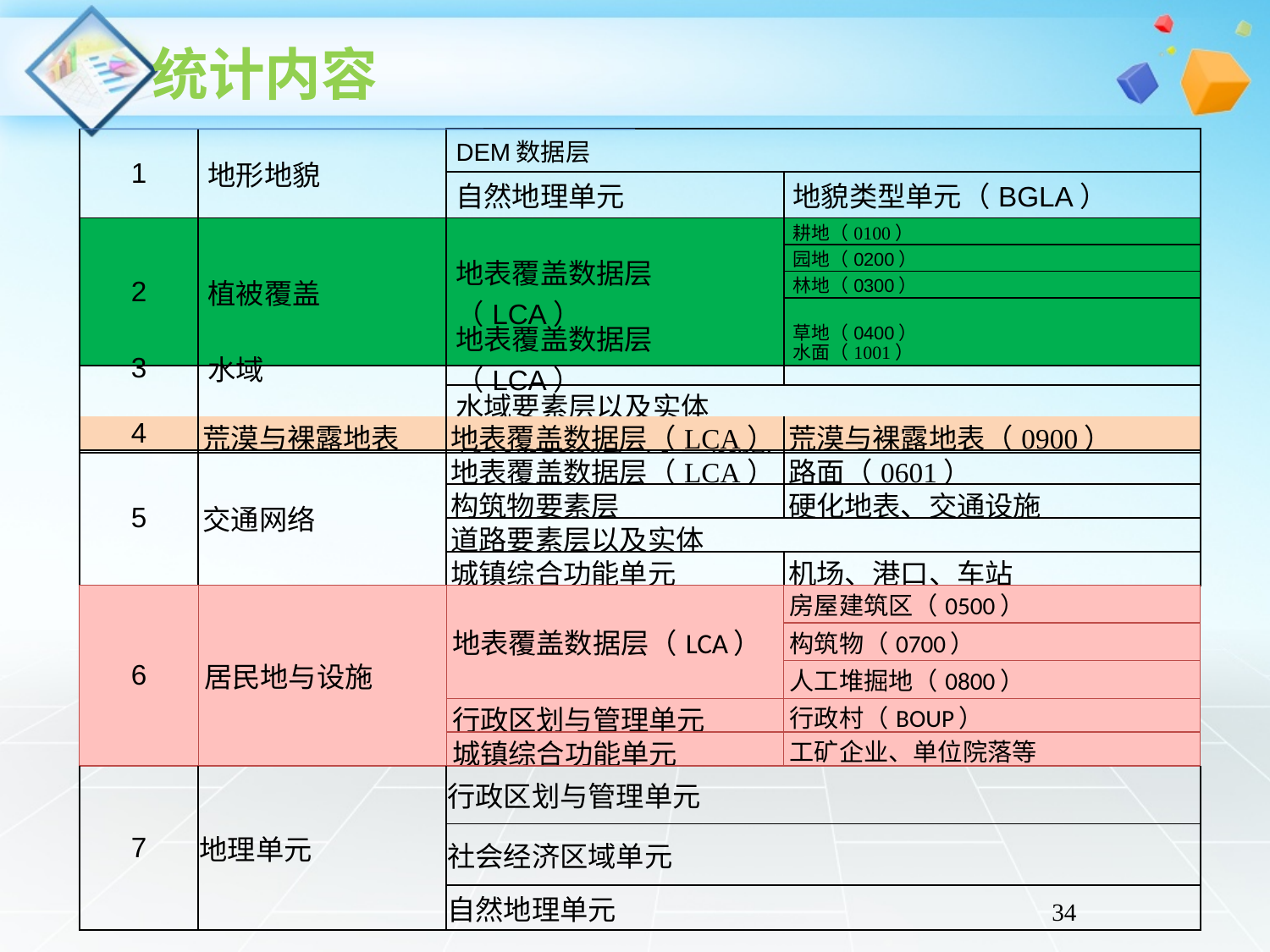

| 1 | 地形地貌 | DEM数据层 |  |
| --- | --- | --- | --- |
|  |  | 自然地理单元 | 地貌类型单元（BGLA） |
| 2 | 植被覆盖 | 地表覆盖数据层（LCA） | 耕地（0100） |
| --- | --- | --- | --- |
|  |  |  | 园地（0200） |
|  |  |  | 林地（0300） |
|  |  |  | 草地（0400） |
| 3 | 水域 | 地表覆盖数据层（LCA） | 水面（1001） |
| --- | --- | --- | --- |
|  |  | 水域要素层以及实体 |  |
|  |  | 构筑物要素层（水工设施） |  |
| 4 | 荒漠与裸露地表 | 地表覆盖数据层（LCA） | 荒漠与裸露地表（0900） |
| --- | --- | --- | --- |
| 5 | 交通网络 | 地表覆盖数据层（LCA） | 路面（0601） |
|  |  | 构筑物要素层 | 硬化地表、交通设施 |
|  |  | 道路要素层以及实体 |  |
|  |  | 城镇综合功能单元 | 机场、港口、车站 |
| 6 | 居民地与设施 | 地表覆盖数据层（LCA） | 房屋建筑区（0500） |
| --- | --- | --- | --- |
|  |  |  | 构筑物（0700） |
|  |  |  | 人工堆掘地（0800） |
|  |  | 行政区划与管理单元 | 行政村（BOUP） |
|  |  | 城镇综合功能单元 | 工矿企业、单位院落等 |
| 7 | 地理单元 | 行政区划与管理单元 |
| --- | --- | --- |
|  |  | 社会经济区域单元 |
|  |  | 自然地理单元 |
34